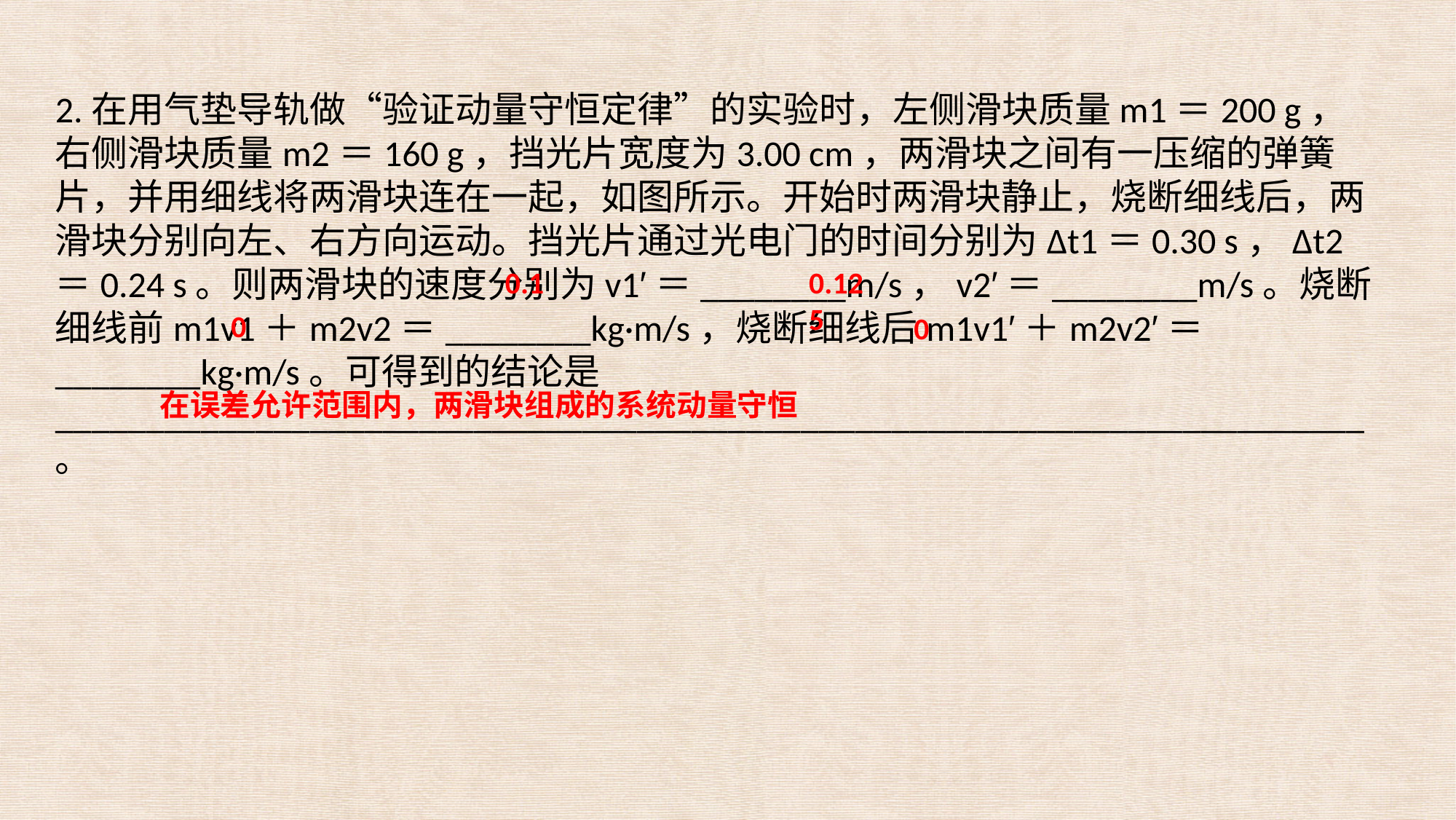

2.在用气垫导轨做“验证动量守恒定律”的实验时，左侧滑块质量m1＝200 g，右侧滑块质量m2＝160 g，挡光片宽度为3.00 cm，两滑块之间有一压缩的弹簧片，并用细线将两滑块连在一起，如图所示。开始时两滑块静止，烧断细线后，两滑块分别向左、右方向运动。挡光片通过光电门的时间分别为Δt1＝0.30 s，Δt2＝0.24 s。则两滑块的速度分别为v1′＝________m/s，v2′＝________m/s。烧断细线前m1v1＋m2v2＝________kg·m/s，烧断细线后m1v1′＋m2v2′＝________kg·m/s。可得到的结论是________________________________________________________________________。
0.1
0.125
0
0
在误差允许范围内，两滑块组成的系统动量守恒